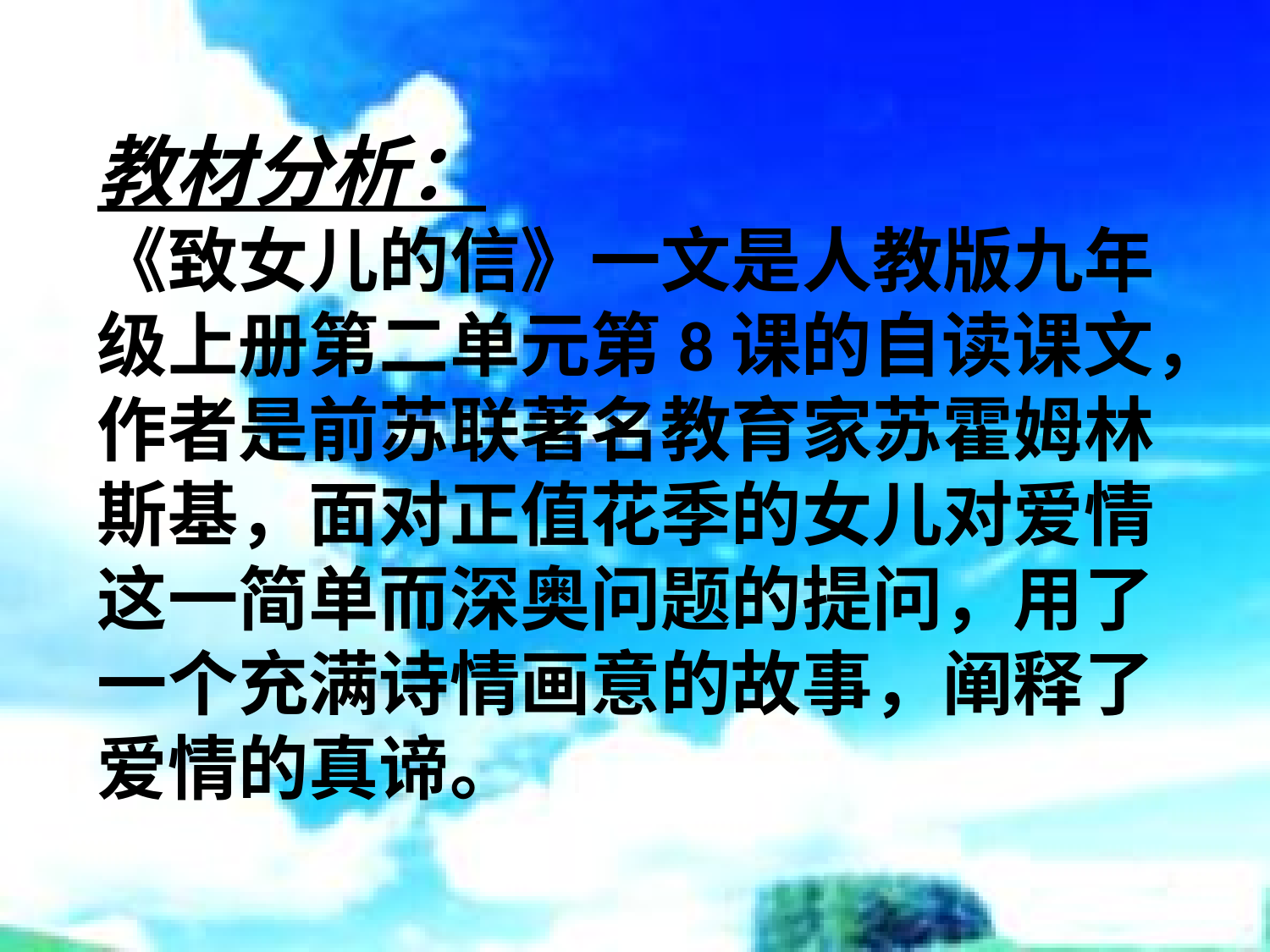

# 教材分析： 《致女儿的信》一文是人教版九年级上册第二单元第8课的自读课文，作者是前苏联著名教育家苏霍姆林斯基，面对正值花季的女儿对爱情这一简单而深奥问题的提问，用了一个充满诗情画意的故事，阐释了爱情的真谛。